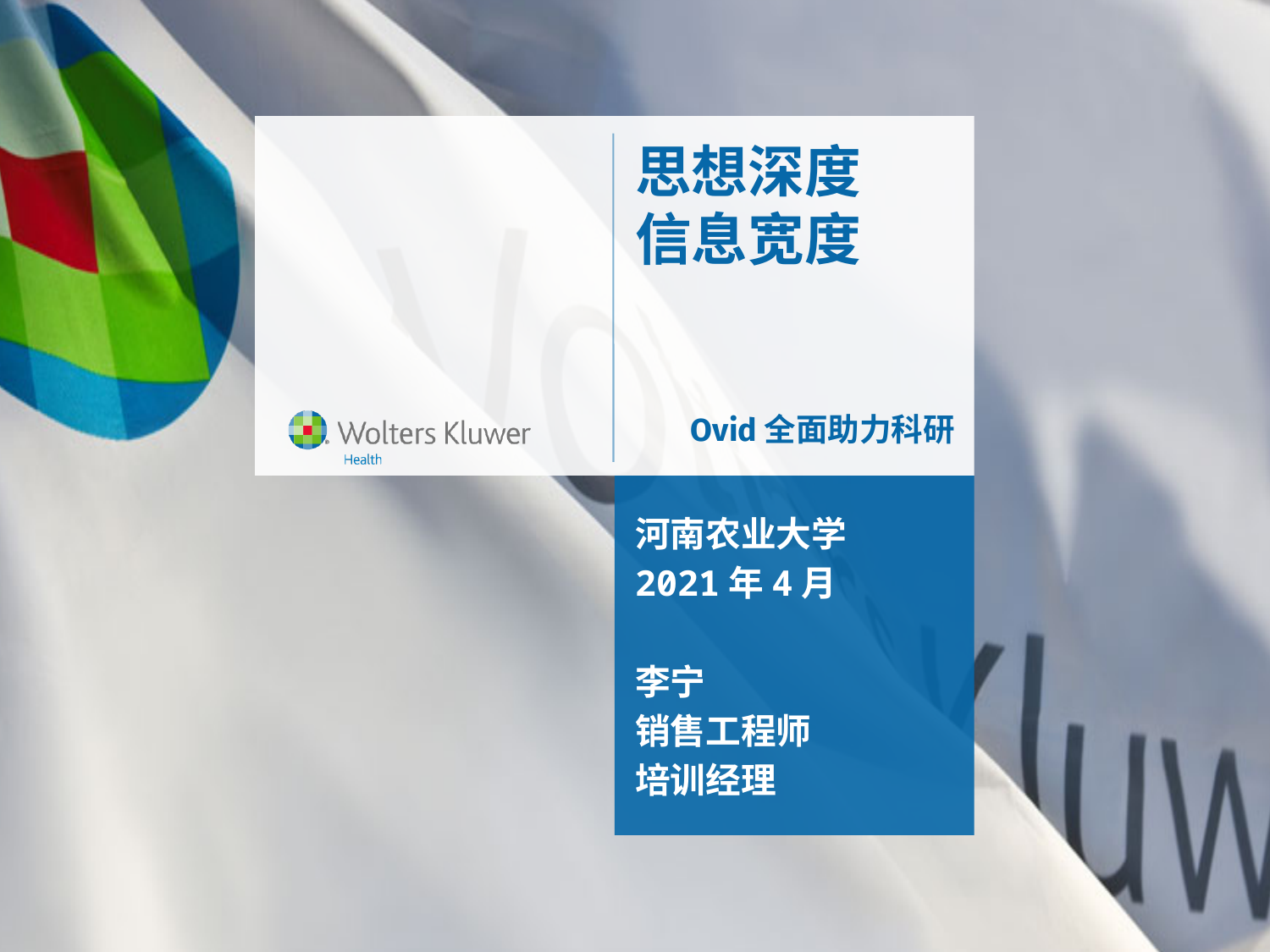

# 思想深度 信息宽度
Ovid全面助力科研
河南农业大学
2021年4月

李宁
销售工程师
培训经理